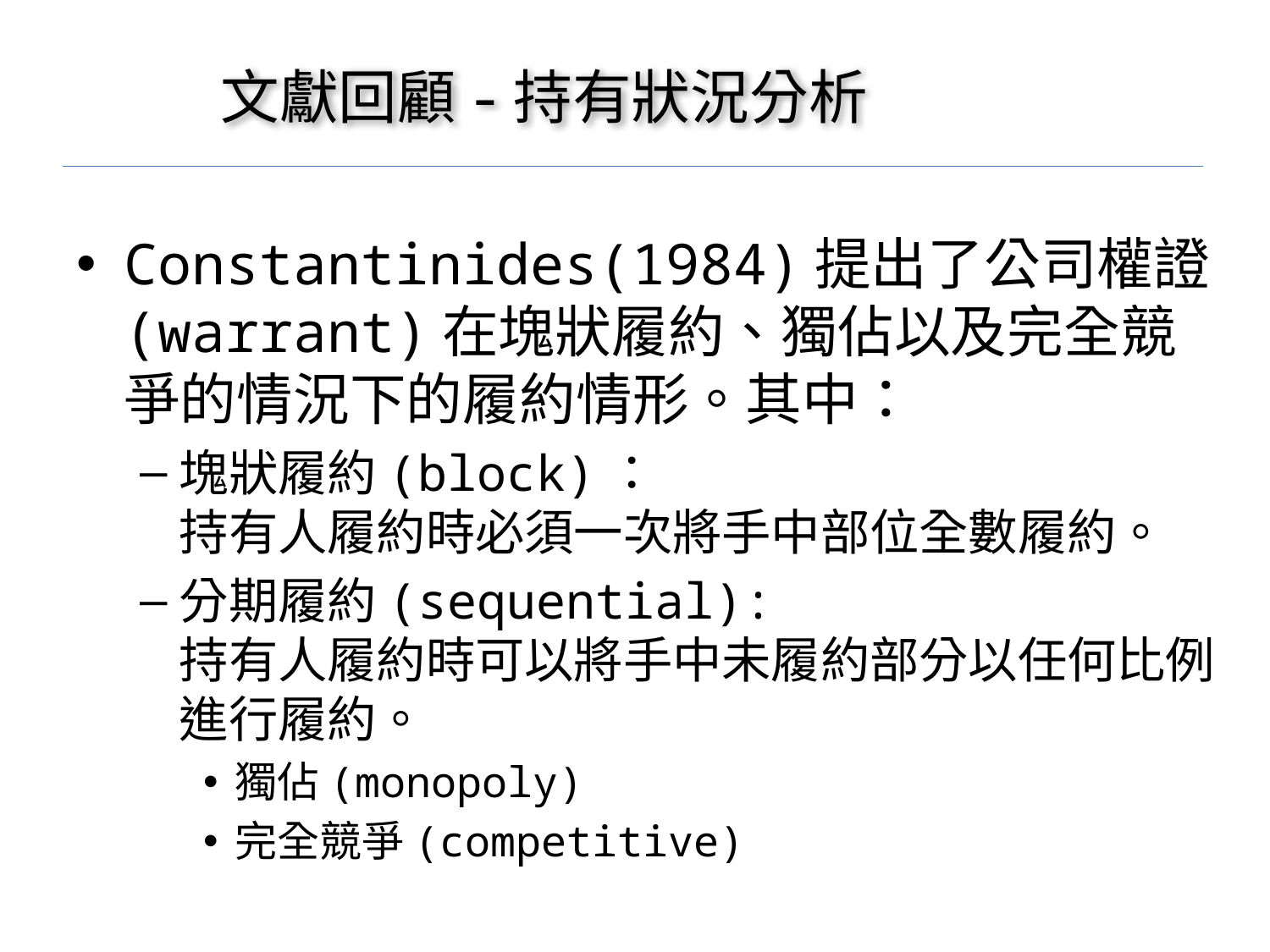

# 文獻回顧-持有狀況分析
Constantinides(1984)提出了公司權證(warrant)在塊狀履約、獨佔以及完全競爭的情況下的履約情形。其中：
塊狀履約(block)：
持有人履約時必須一次將手中部位全數履約。
分期履約(sequential):
持有人履約時可以將手中未履約部分以任何比例進行履約。
獨佔(monopoly)
完全競爭(competitive)